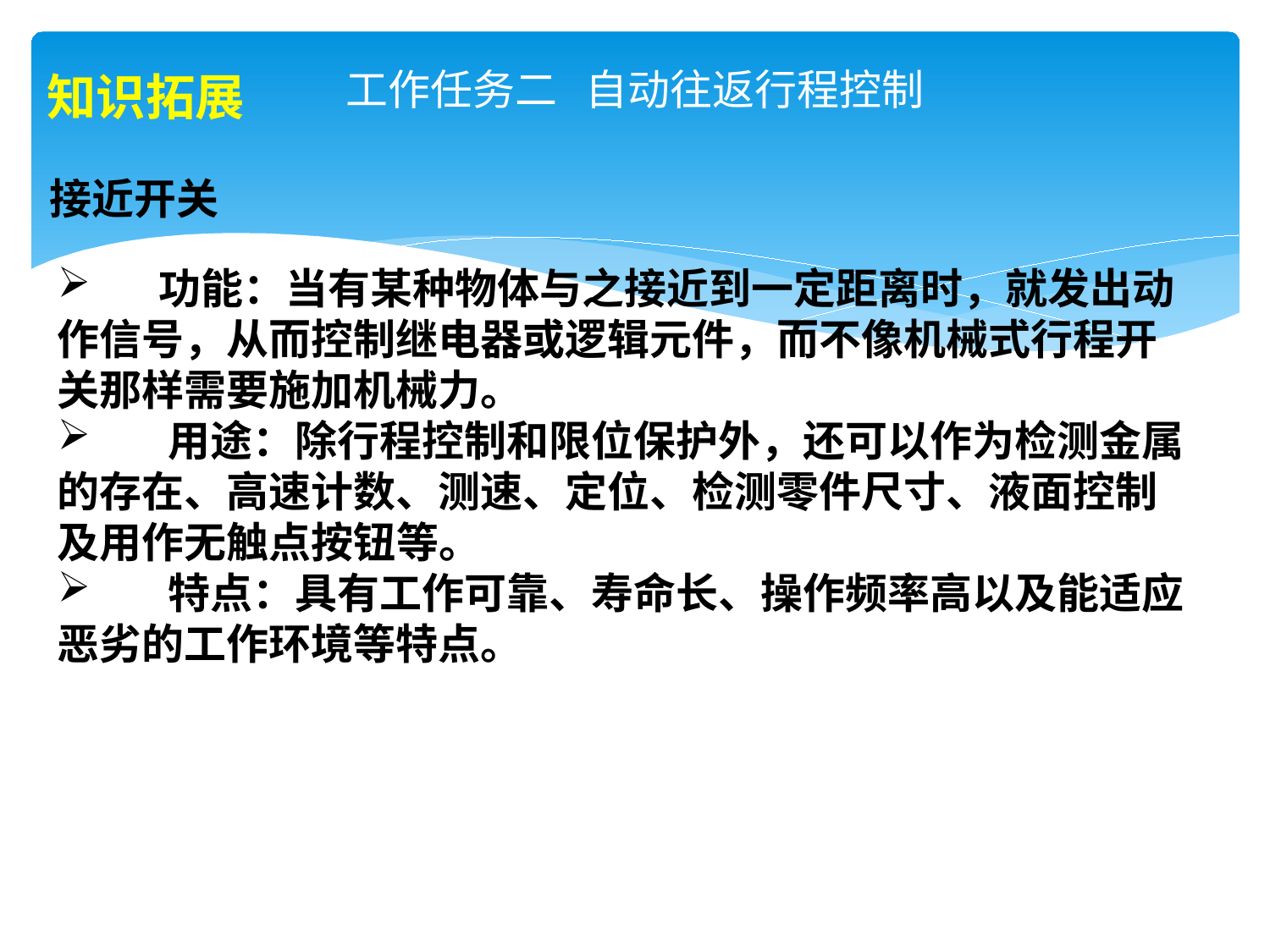

# 工作任务二   自动往返行程控制
知识拓展
接近开关

      功能：当有某种物体与之接近到一定距离时，就发出动作信号，从而控制继电器或逻辑元件，而不像机械式行程开关那样需要施加机械力。
       用途：除行程控制和限位保护外，还可以作为检测金属的存在、高速计数、测速、定位、检测零件尺寸、液面控制及用作无触点按钮等。
       特点：具有工作可靠、寿命长、操作频率高以及能适应恶劣的工作环境等特点。